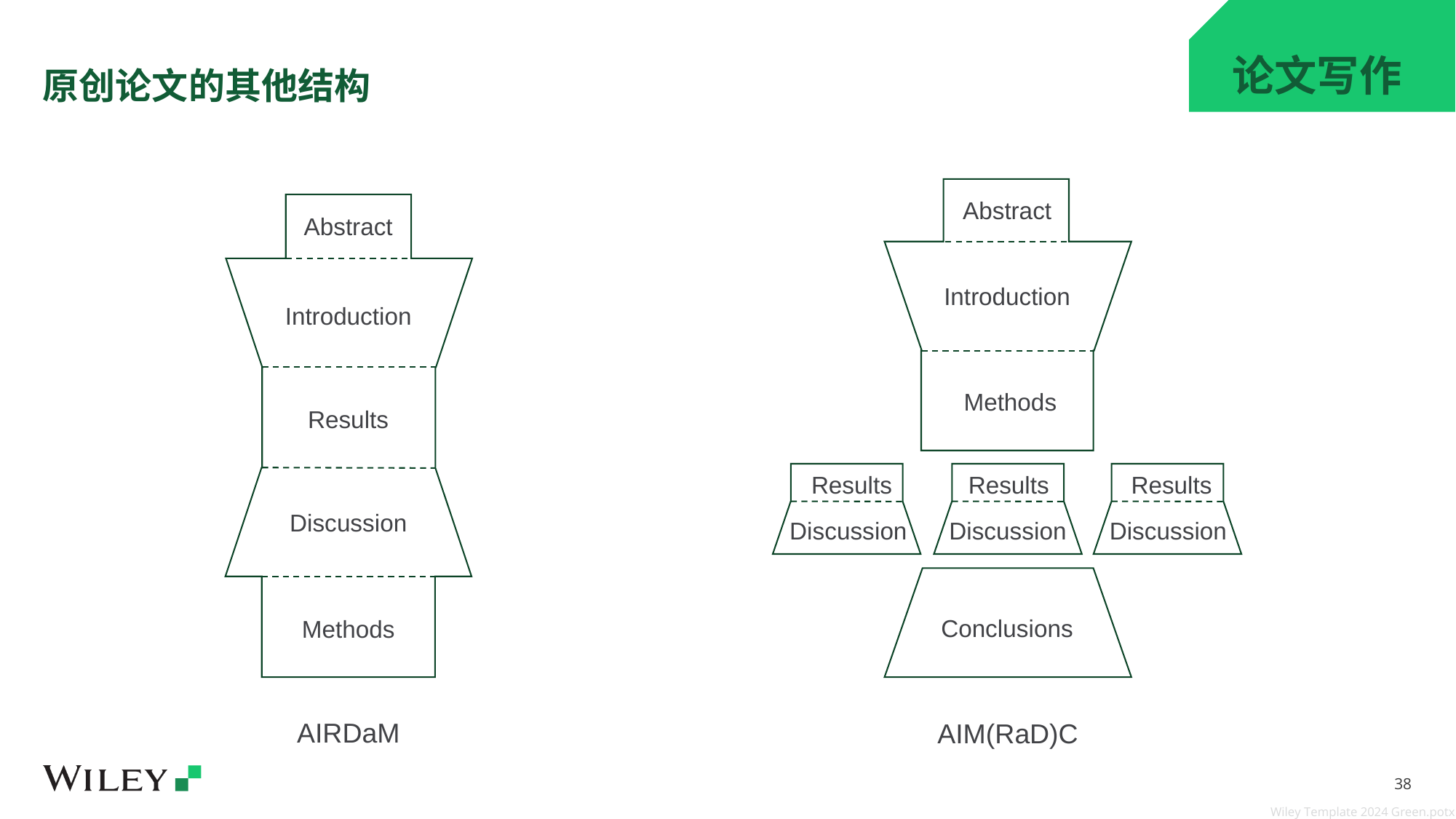

# 原创论文的其他结构
论文写作

Abstract
Introduction
Methods

Results
Results
Results
Discussion
Discussion
Discussion

Conclusions

Abstract
Introduction
Results
Discussion
Methods
AIRDaM
AIM(RaD)C